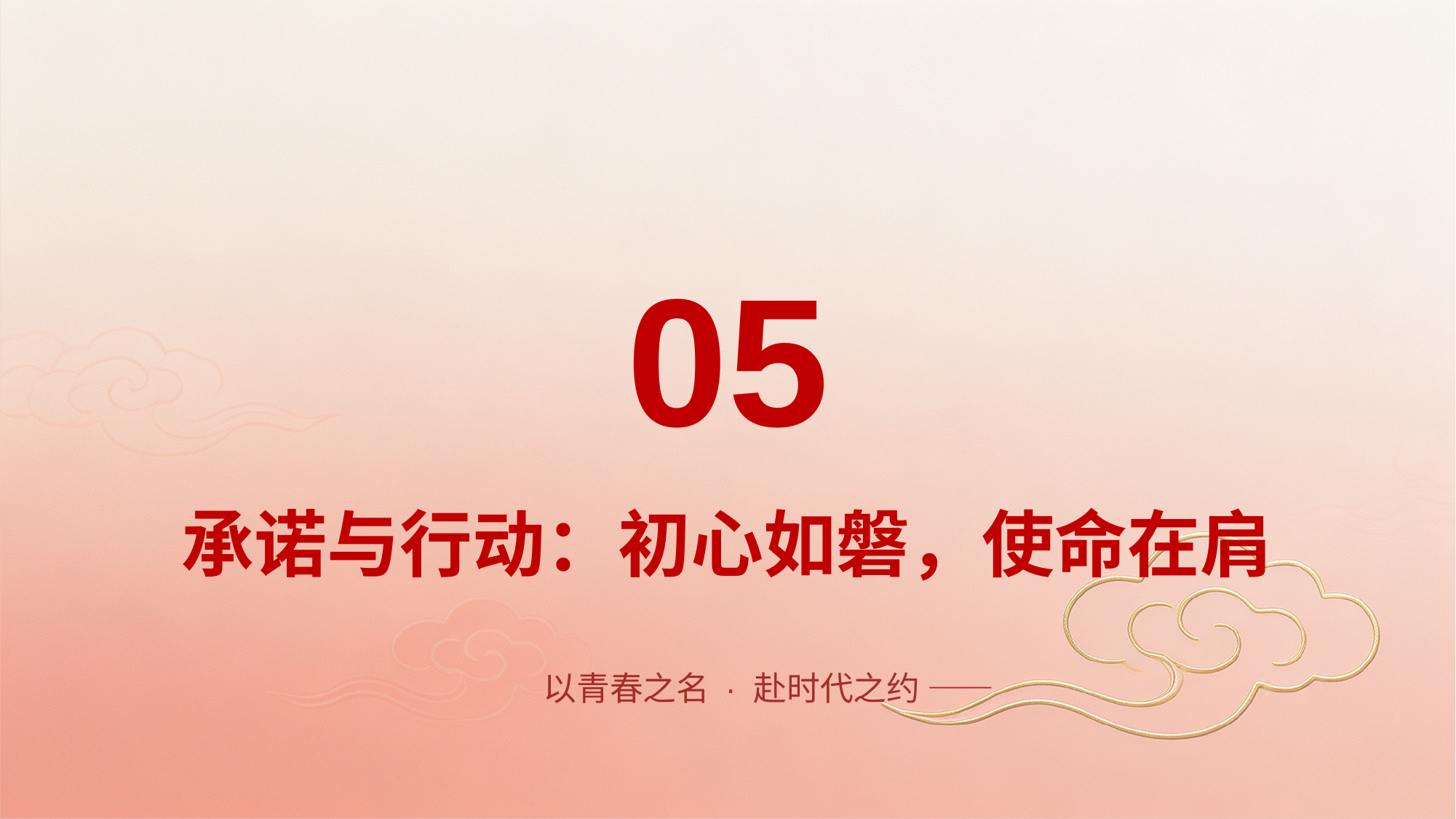

05
承诺与行动：初心如磐，使命在肩
—— 以青春之名 · 赴时代之约 ——